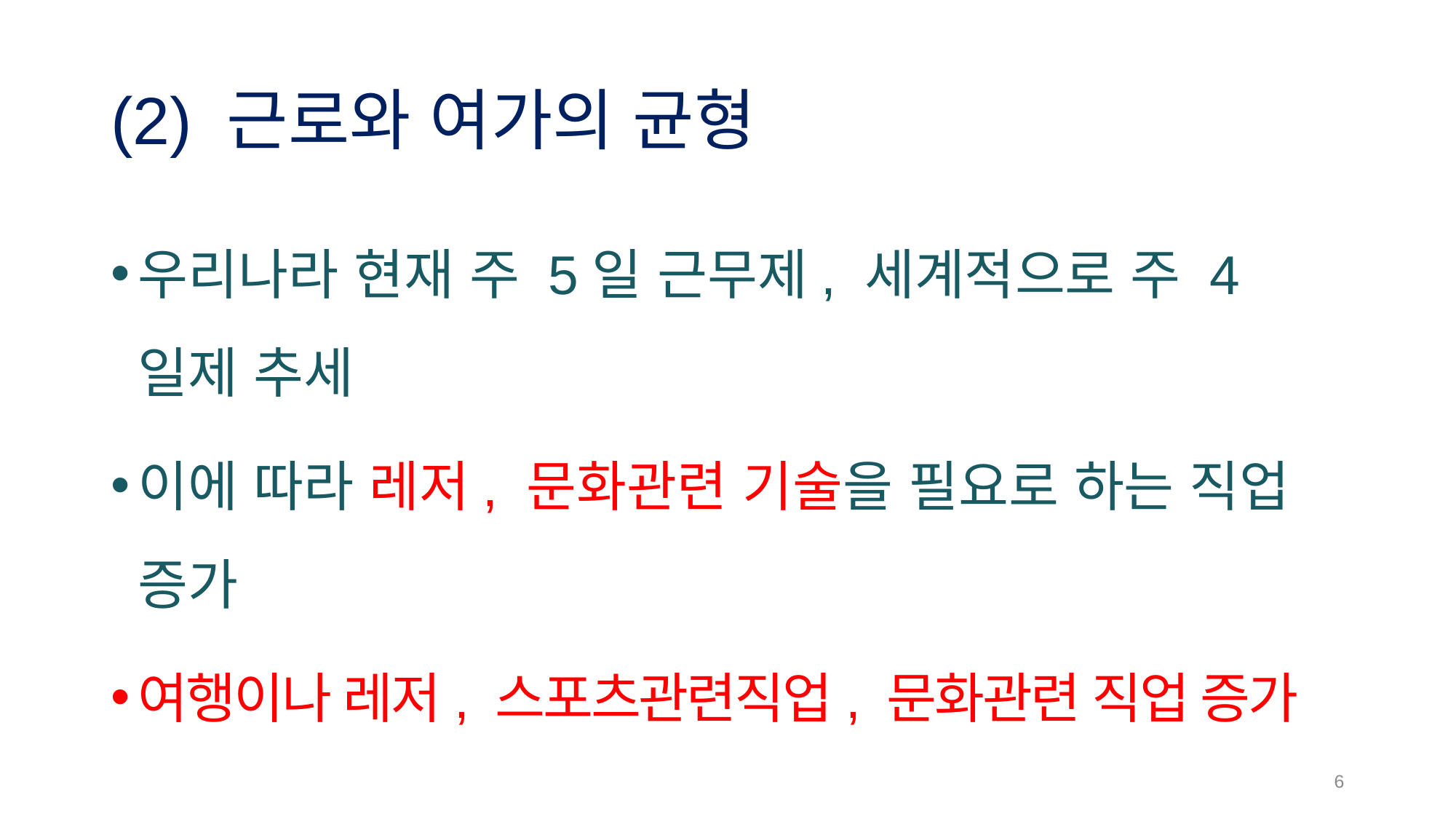

# (2) 근로와 여가의 균형
우리나라 현재 주 5일 근무제, 세계적으로 주 4일제 추세
이에 따라 레저, 문화관련 기술을 필요로 하는 직업 증가
여행이나 레저, 스포츠관련직업, 문화관련 직업 증가
6